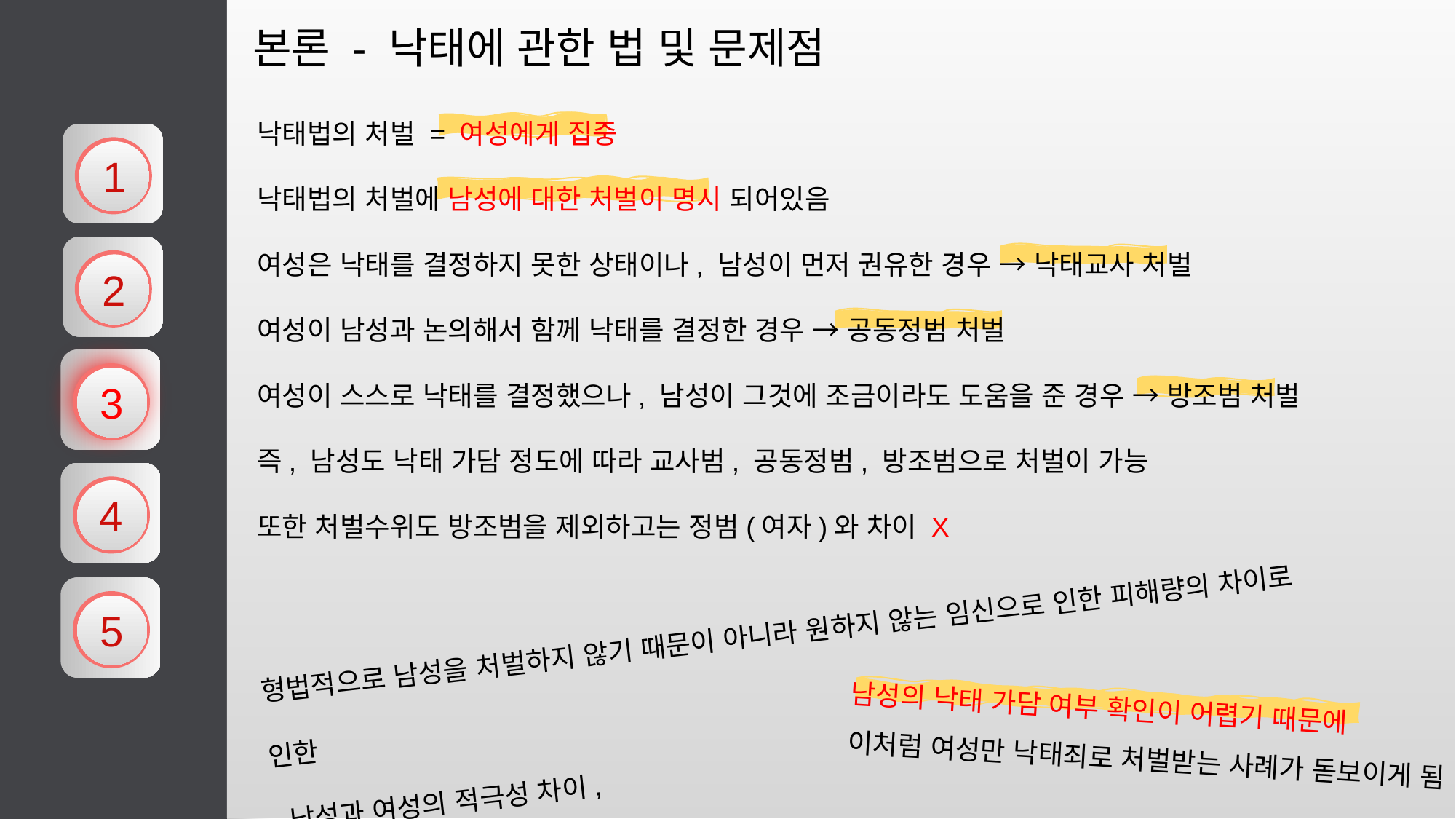

본론 - 낙태에 관한 법 및 문제점
낙태법의 처벌 = 여성에게 집중
낙태법의 처벌에 남성에 대한 처벌이 명시 되어있음
여성은 낙태를 결정하지 못한 상태이나, 남성이 먼저 권유한 경우 → 낙태교사 처벌
여성이 남성과 논의해서 함께 낙태를 결정한 경우 → 공동정범 처벌
여성이 스스로 낙태를 결정했으나, 남성이 그것에 조금이라도 도움을 준 경우 → 방조범 처벌
즉, 남성도 낙태 가담 정도에 따라 교사범, 공동정범, 방조범으로 처벌이 가능
또한 처벌수위도 방조범을 제외하고는 정범(여자)와 차이 X

1

2

3

4

5

형법적으로 남성을 처벌하지 않기 때문이 아니라 원하지 않는 임신으로 인한 피해량의 차이로 인한
 남성과 여성의 적극성 차이,
남성의 낙태 가담 여부 확인이 어렵기 때문에
이처럼 여성만 낙태죄로 처벌받는 사례가 돋보이게 됨